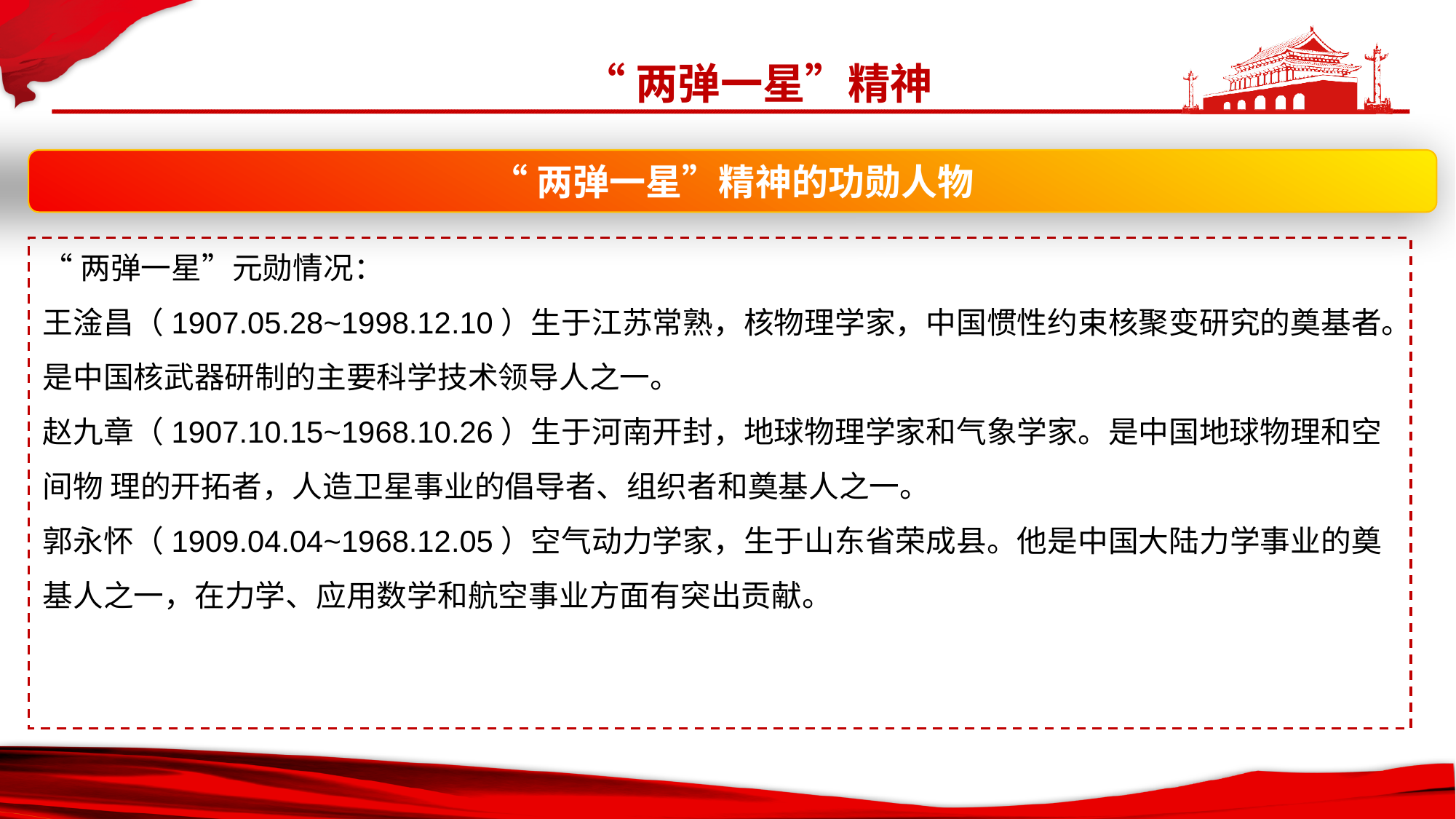

“两弹一星”精神
“两弹一星”精神的功勋人物
“两弹一星”元勋情况：
王淦昌（1907.05.28~1998.12.10）生于江苏常熟，核物理学家，中国惯性约束核聚变研究的奠基者。是中国核武器研制的主要科学技术领导人之一。
赵九章（1907.10.15~1968.10.26）生于河南开封，地球物理学家和气象学家。是中国地球物理和空间物 理的开拓者，人造卫星事业的倡导者、组织者和奠基人之一。
郭永怀（1909.04.04~1968.12.05）空气动力学家，生于山东省荣成县。他是中国大陆力学事业的奠基人之一，在力学、应用数学和航空事业方面有突出贡献。